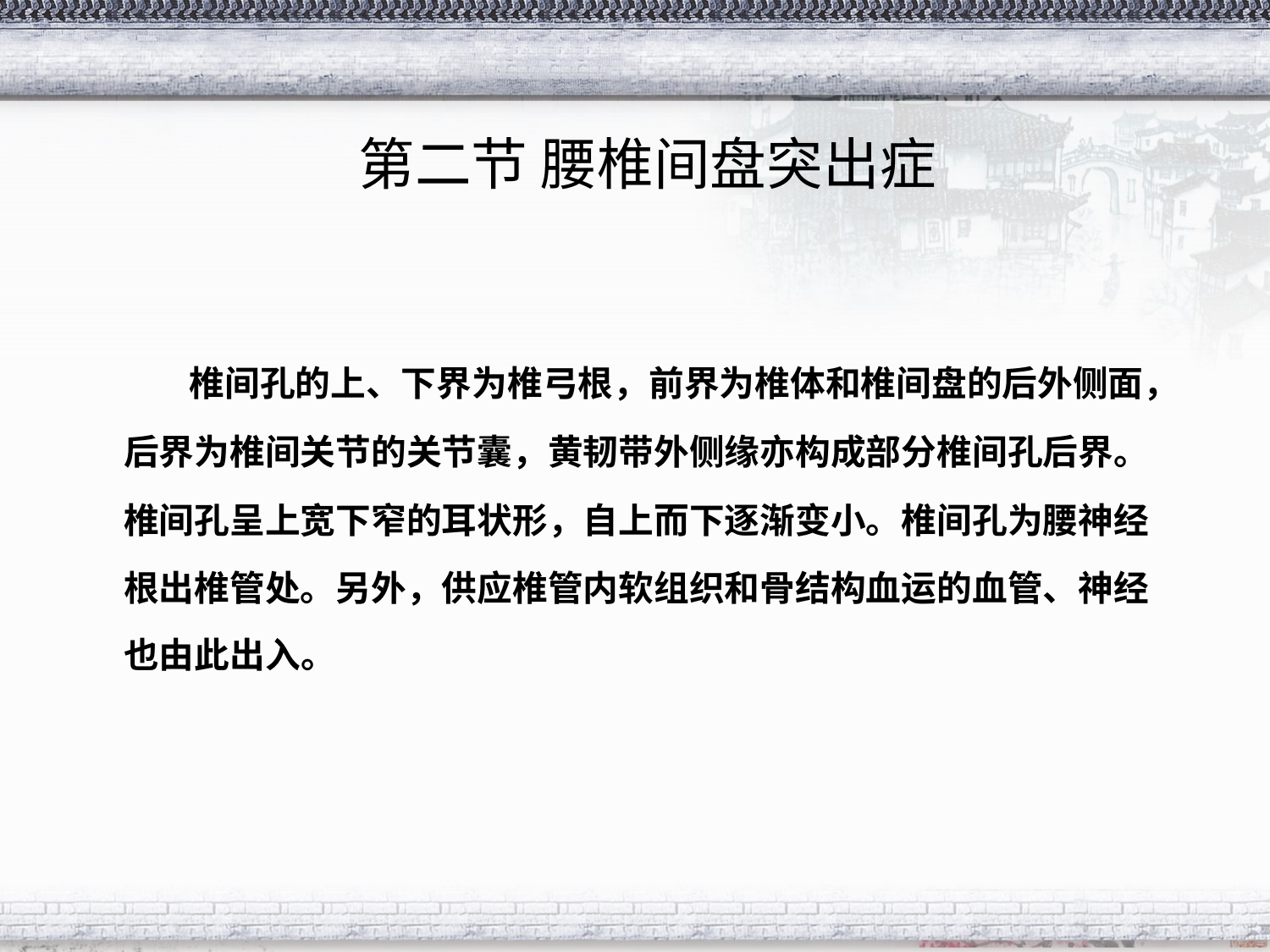

第二节 腰椎间盘突出症

           椎间孔的上、下界为椎弓根，前界为椎体和椎间盘的后外侧面，后界为椎间关节的关节囊，黄韧带外侧缘亦构成部分椎间孔后界。椎间孔呈上宽下窄的耳状形，自上而下逐渐变小。椎间孔为腰神经根出椎管处。另外，供应椎管内软组织和骨结构血运的血管、神经也由此出入。